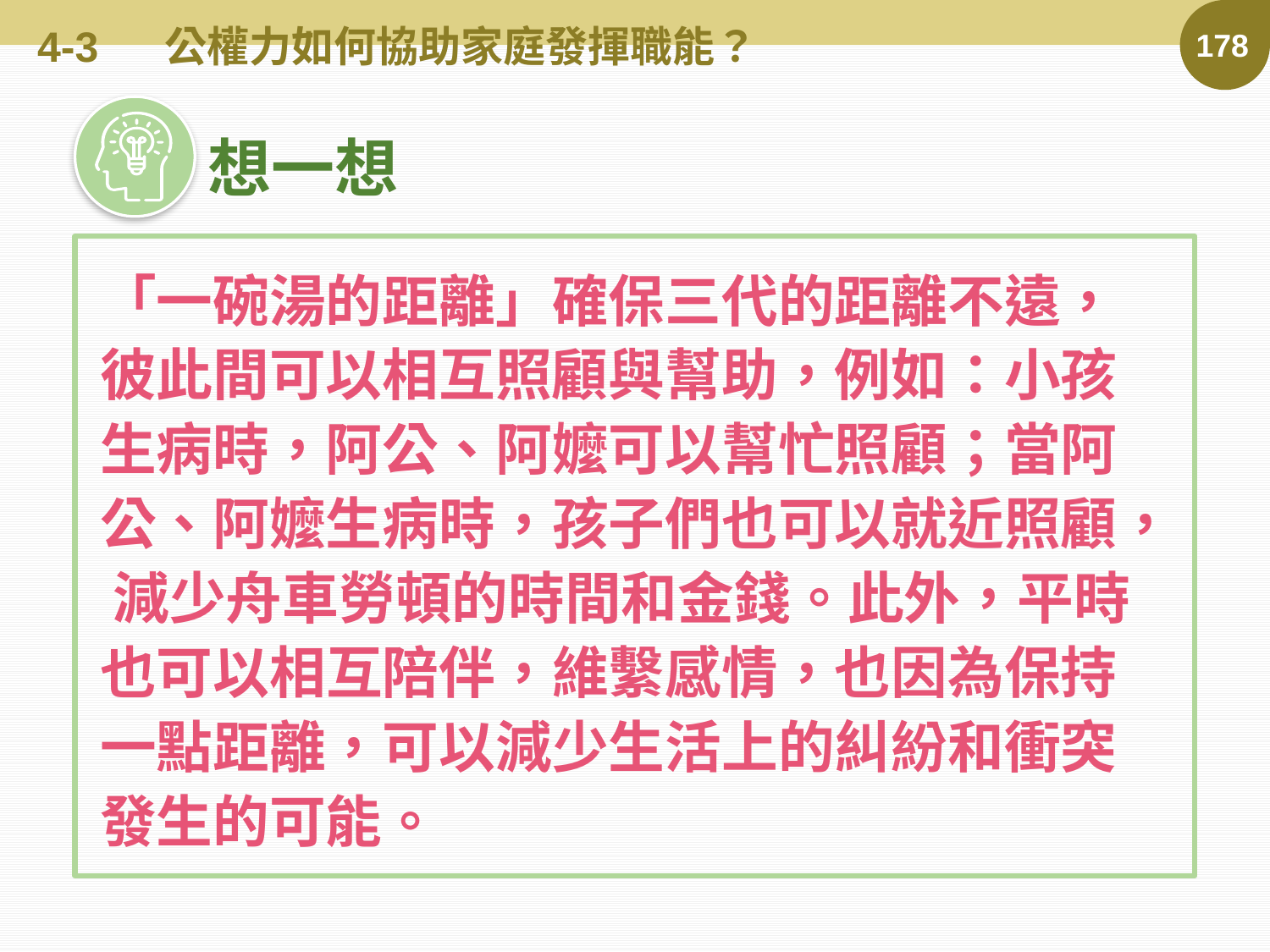

# 4-3	公權力如何協助家庭發揮職能？
178
「一碗湯的距離」確保三代的距離不遠，彼此間可以相互照顧與幫助，例如：小孩生病時，阿公、阿嬤可以幫忙照顧；當阿公、阿嬤生病時，孩子們也可以就近照顧， 減少舟車勞頓的時間和金錢。此外，平時也可以相互陪伴，維繫感情，也因為保持一點距離，可以減少生活上的糾紛和衝突發生的可能。